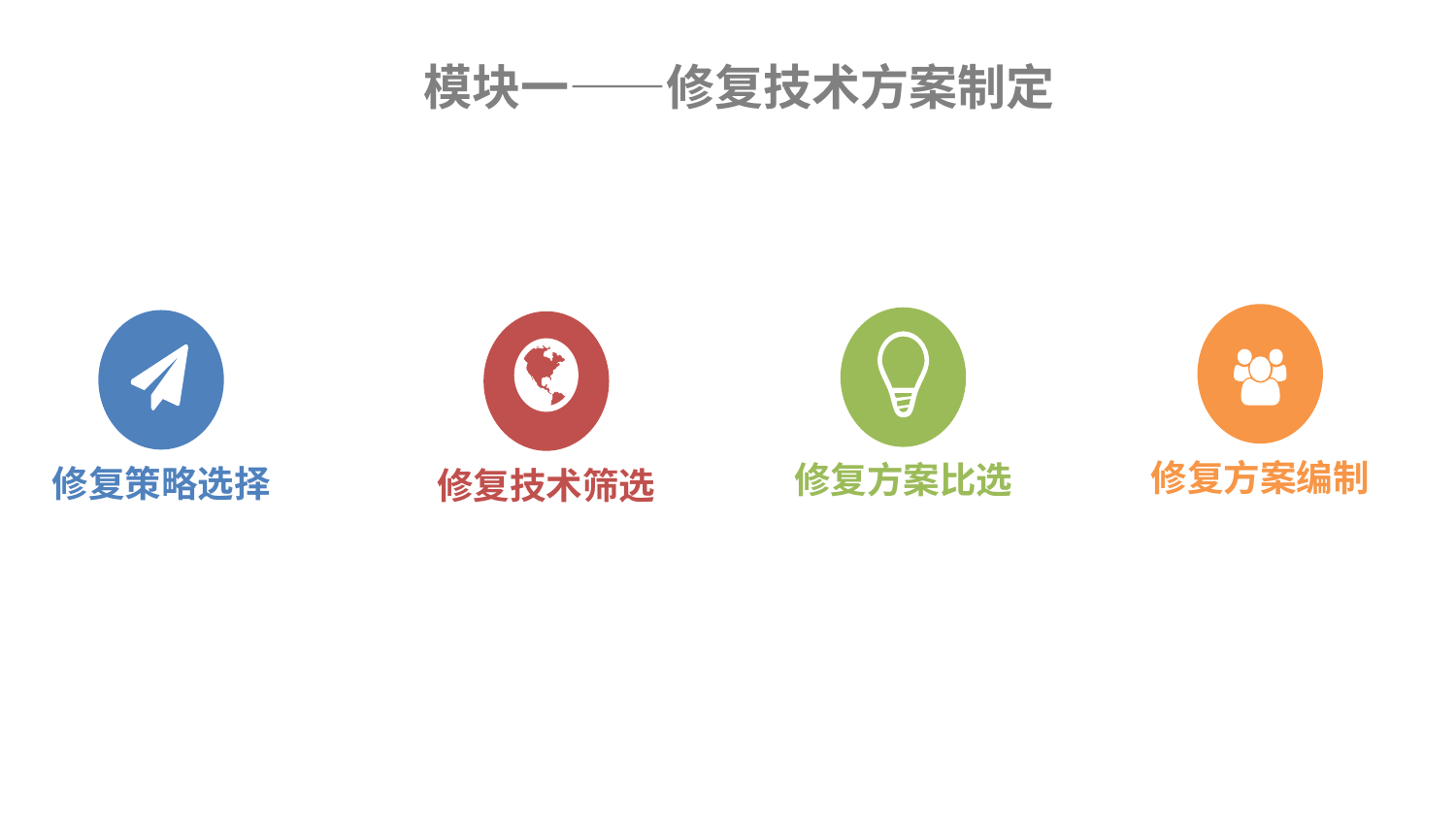

# 模块一——修复技术方案制定

修复方案编制

修复方案比选

修复策略选择

修复技术筛选